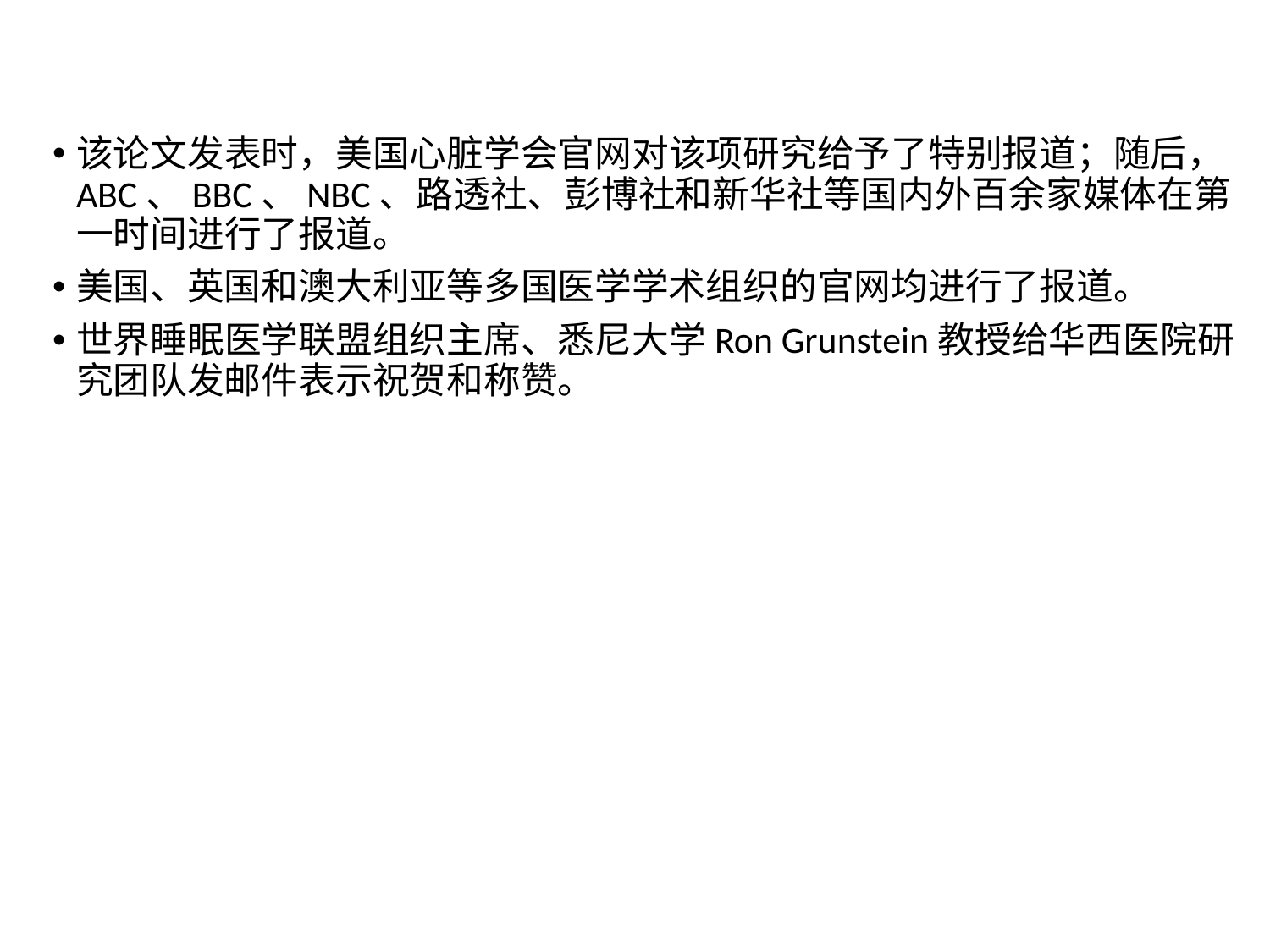

该论文发表时，美国心脏学会官网对该项研究给予了特别报道；随后，ABC、BBC、NBC、路透社、彭博社和新华社等国内外百余家媒体在第一时间进行了报道。
美国、英国和澳大利亚等多国医学学术组织的官网均进行了报道。
世界睡眠医学联盟组织主席、悉尼大学Ron Grunstein教授给华西医院研究团队发邮件表示祝贺和称赞。